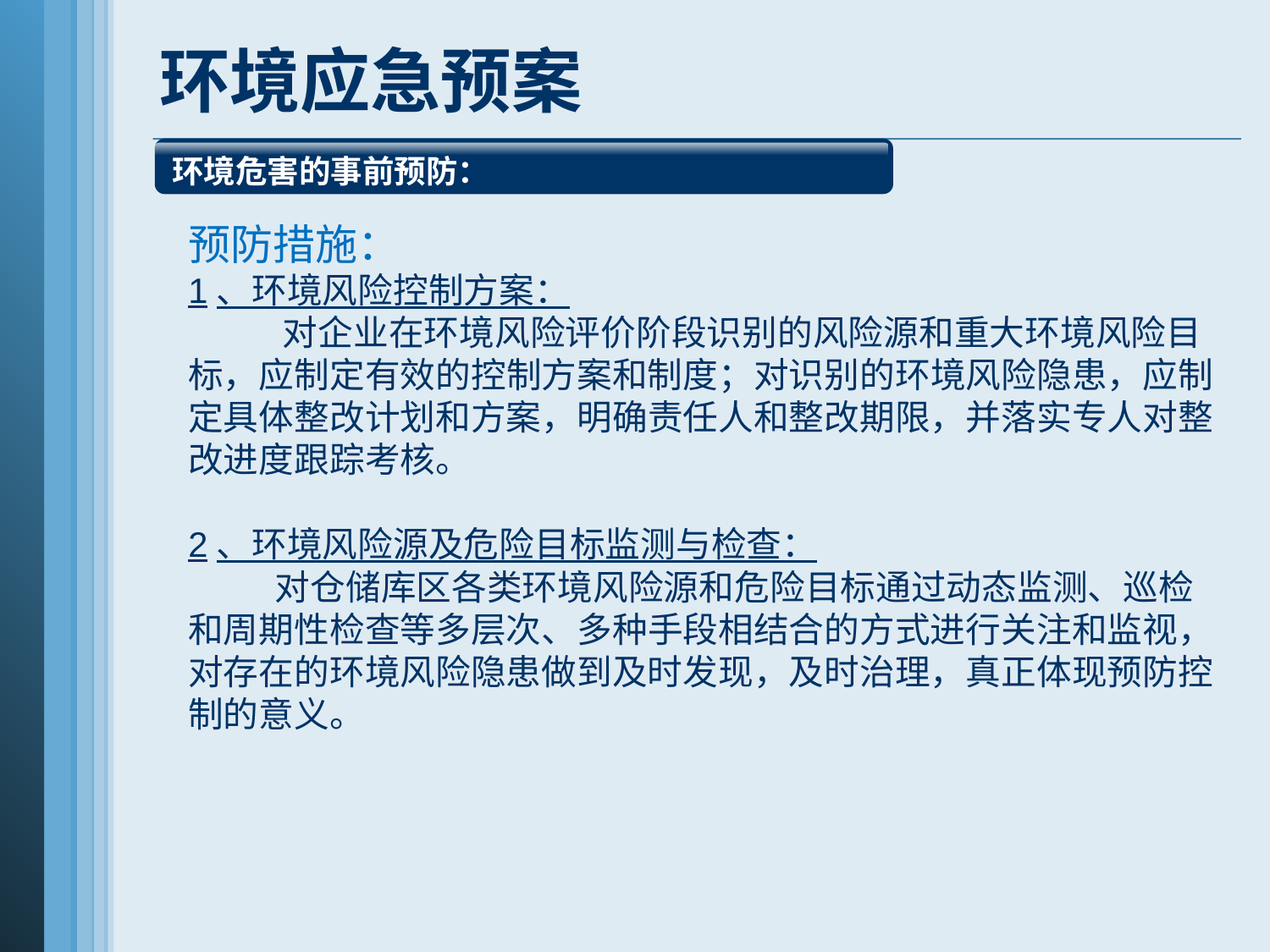

环境应急预案

环境危害的事前预防：
预防措施：
1、环境风险控制方案：
           对企业在环境风险评价阶段识别的风险源和重大环境风险目标，应制定有效的控制方案和制度；对识别的环境风险隐患，应制定具体整改计划和方案，明确责任人和整改期限，并落实专人对整改进度跟踪考核。

2、环境风险源及危险目标监测与检查：
          对仓储库区各类环境风险源和危险目标通过动态监测、巡检和周期性检查等多层次、多种手段相结合的方式进行关注和监视，对存在的环境风险隐患做到及时发现，及时治理，真正体现预防控制的意义。